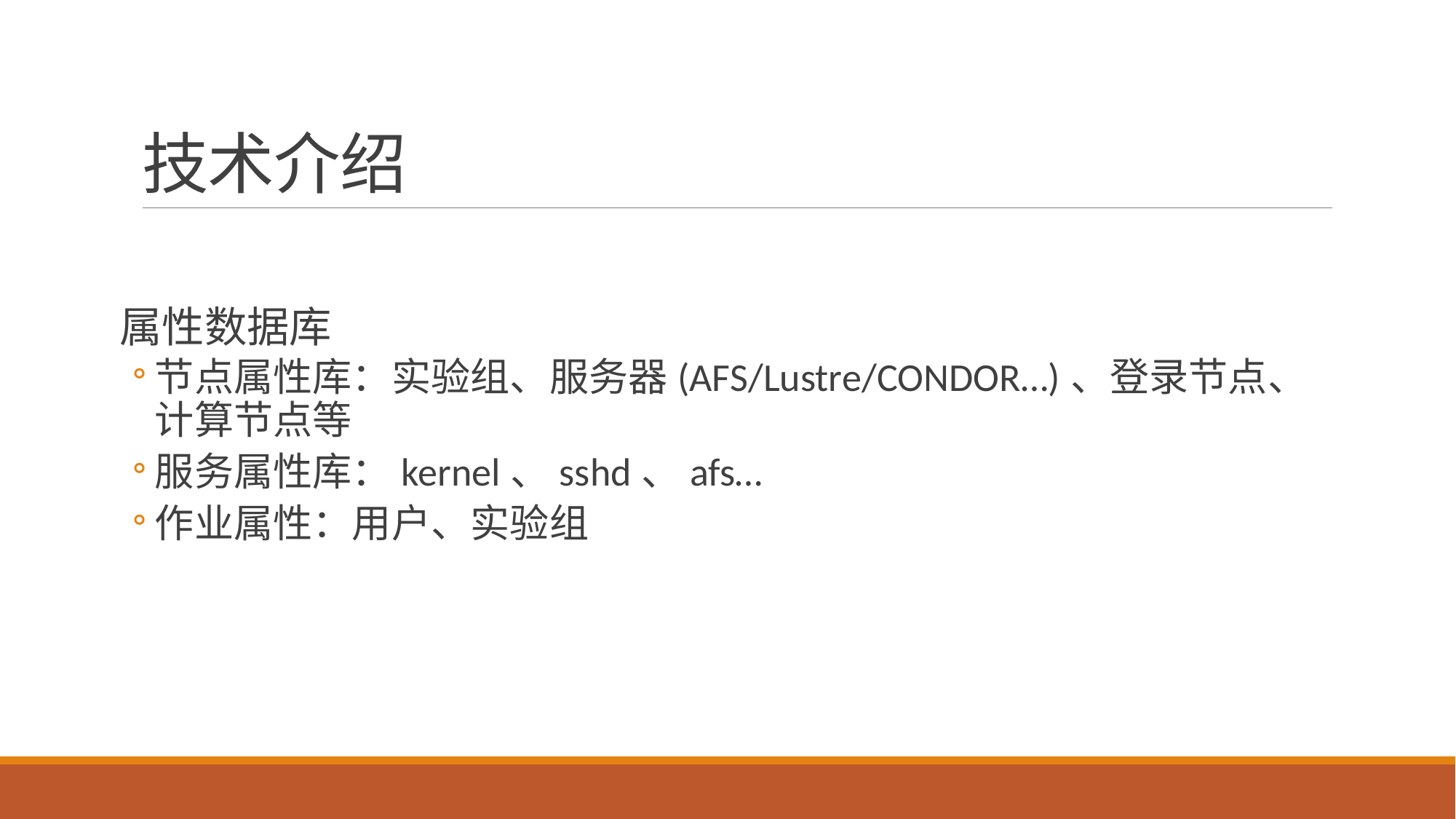

# 技术介绍
属性数据库
节点属性库：实验组、服务器(AFS/Lustre/CONDOR…)、登录节点、计算节点等
服务属性库：kernel、sshd、afs…
作业属性：用户、实验组